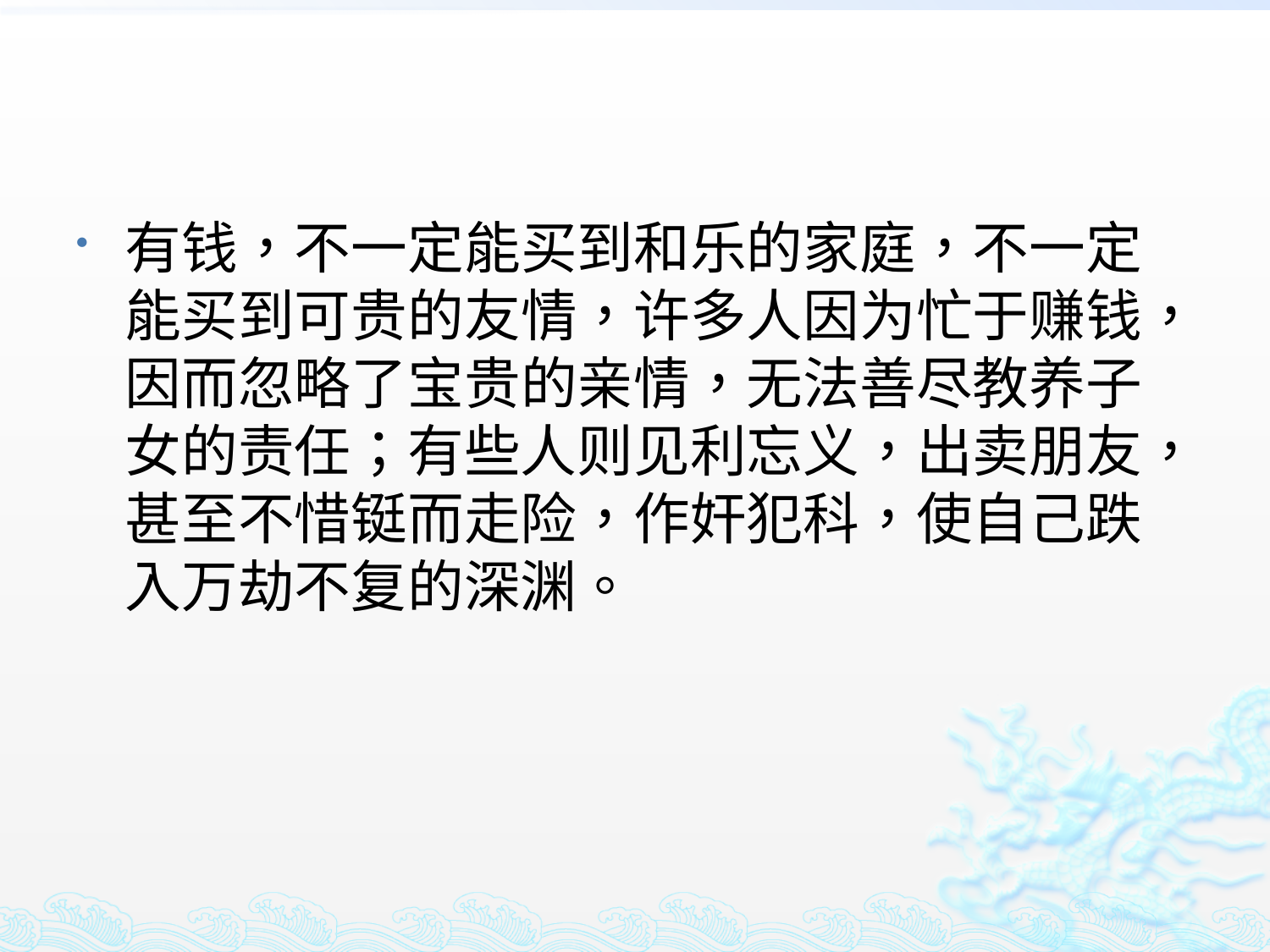

有钱，不一定能买到和乐的家庭，不一定能买到可贵的友情，许多人因为忙于赚钱，因而忽略了宝贵的亲情，无法善尽教养子女的责任；有些人则见利忘义，出卖朋友，甚至不惜铤而走险，作奸犯科，使自己跌入万劫不复的深渊。